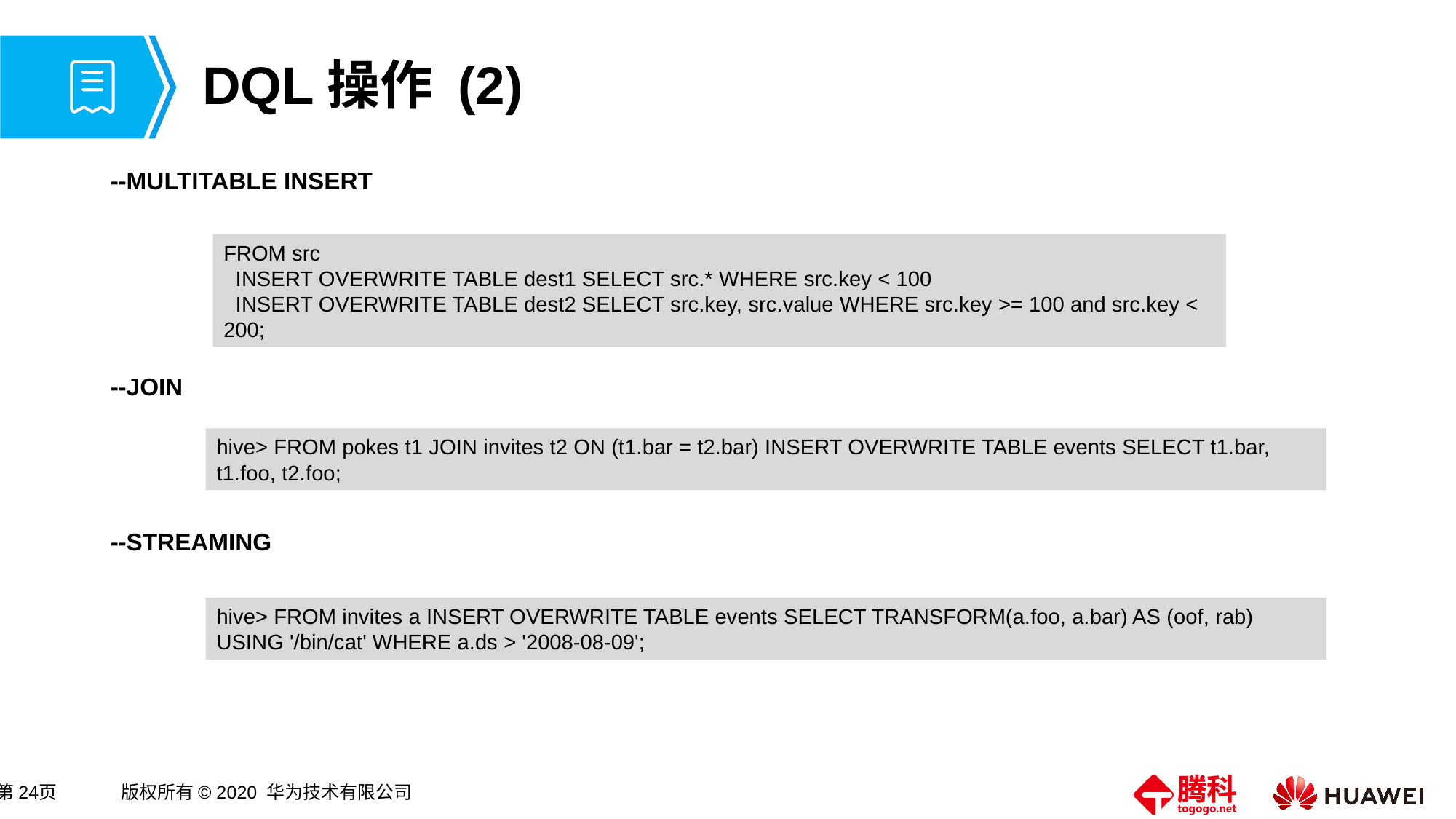

# DQL操作 (2)
--MULTITABLE INSERT

--JOIN

--STREAMING

FROM src
  INSERT OVERWRITE TABLE dest1 SELECT src.* WHERE src.key < 100
  INSERT OVERWRITE TABLE dest2 SELECT src.key, src.value WHERE src.key >= 100 and src.key < 200;
hive> FROM pokes t1 JOIN invites t2 ON (t1.bar = t2.bar) INSERT OVERWRITE TABLE events SELECT t1.bar, t1.foo, t2.foo;
hive> FROM invites a INSERT OVERWRITE TABLE events SELECT TRANSFORM(a.foo, a.bar) AS (oof, rab) USING '/bin/cat' WHERE a.ds > '2008-08-09';